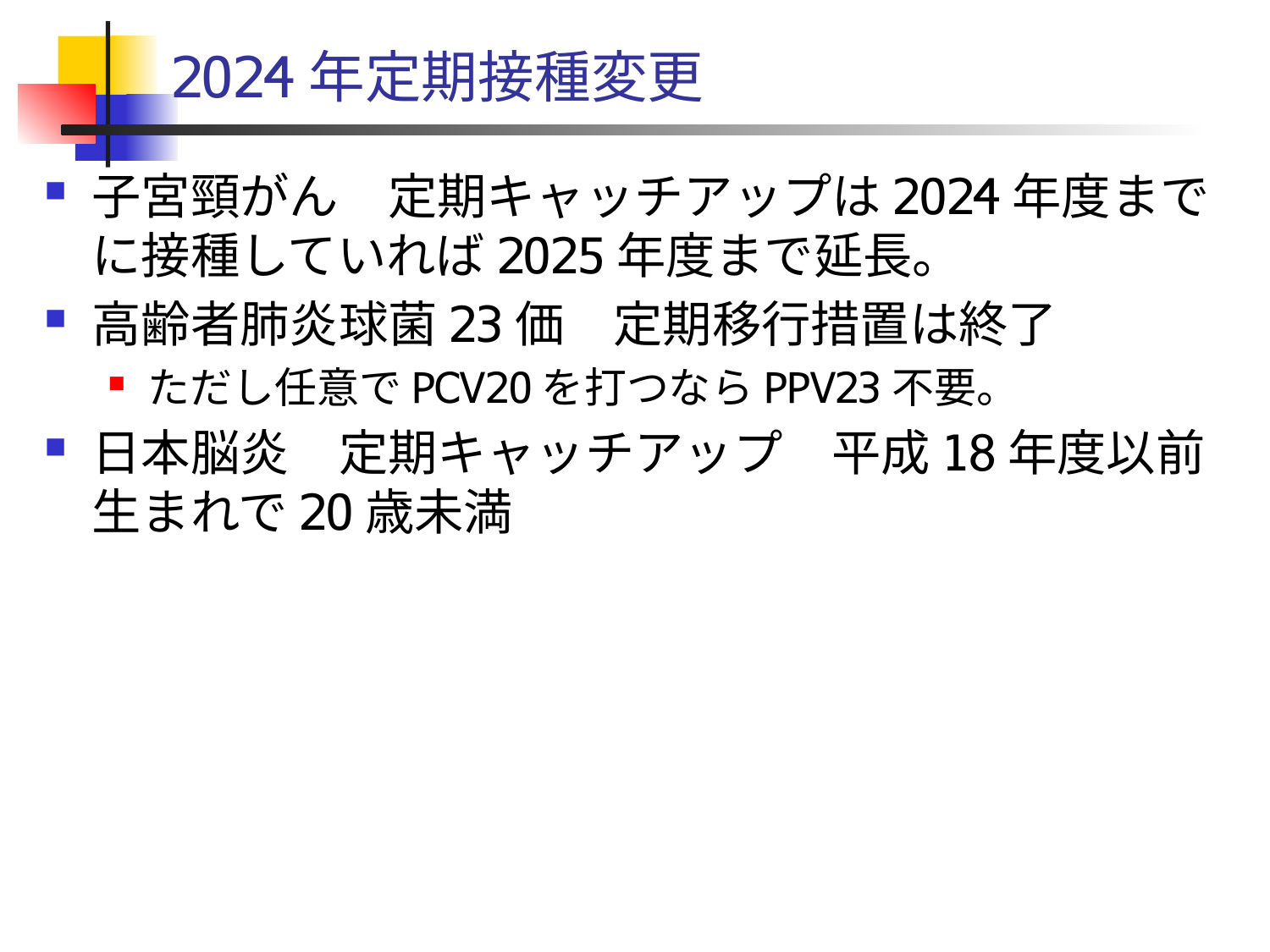

# 2024年定期接種変更
子宮頸がん　定期キャッチアップは2024年度までに接種していれば2025年度まで延長。
高齢者肺炎球菌23価　定期移行措置は終了
ただし任意でPCV20を打つならPPV23不要。
日本脳炎　定期キャッチアップ　平成18年度以前生まれで20歳未満